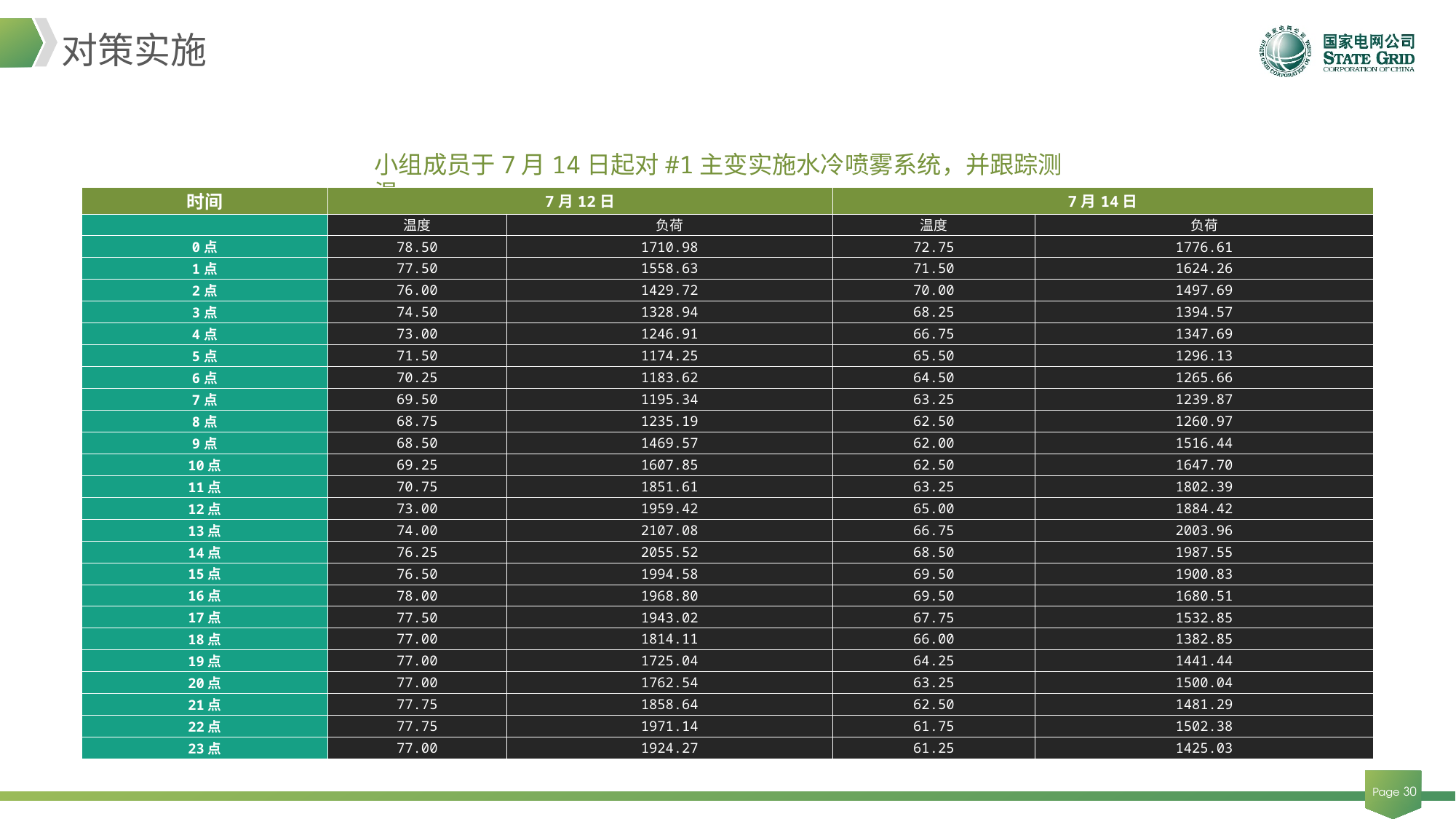

对策实施
小组成员于7月14日起对#1主变实施水冷喷雾系统，并跟踪测温。
| 时间 | 7月12日 |  | 7月14日 |  |
| --- | --- | --- | --- | --- |
|  | 温度 | 负荷 | 温度 | 负荷 |
| 0点 | 78.50 | 1710.98 | 72.75 | 1776.61 |
| 1点 | 77.50 | 1558.63 | 71.50 | 1624.26 |
| 2点 | 76.00 | 1429.72 | 70.00 | 1497.69 |
| 3点 | 74.50 | 1328.94 | 68.25 | 1394.57 |
| 4点 | 73.00 | 1246.91 | 66.75 | 1347.69 |
| 5点 | 71.50 | 1174.25 | 65.50 | 1296.13 |
| 6点 | 70.25 | 1183.62 | 64.50 | 1265.66 |
| 7点 | 69.50 | 1195.34 | 63.25 | 1239.87 |
| 8点 | 68.75 | 1235.19 | 62.50 | 1260.97 |
| 9点 | 68.50 | 1469.57 | 62.00 | 1516.44 |
| 10点 | 69.25 | 1607.85 | 62.50 | 1647.70 |
| 11点 | 70.75 | 1851.61 | 63.25 | 1802.39 |
| 12点 | 73.00 | 1959.42 | 65.00 | 1884.42 |
| 13点 | 74.00 | 2107.08 | 66.75 | 2003.96 |
| 14点 | 76.25 | 2055.52 | 68.50 | 1987.55 |
| 15点 | 76.50 | 1994.58 | 69.50 | 1900.83 |
| 16点 | 78.00 | 1968.80 | 69.50 | 1680.51 |
| 17点 | 77.50 | 1943.02 | 67.75 | 1532.85 |
| 18点 | 77.00 | 1814.11 | 66.00 | 1382.85 |
| 19点 | 77.00 | 1725.04 | 64.25 | 1441.44 |
| 20点 | 77.00 | 1762.54 | 63.25 | 1500.04 |
| 21点 | 77.75 | 1858.64 | 62.50 | 1481.29 |
| 22点 | 77.75 | 1971.14 | 61.75 | 1502.38 |
| 23点 | 77.00 | 1924.27 | 61.25 | 1425.03 |